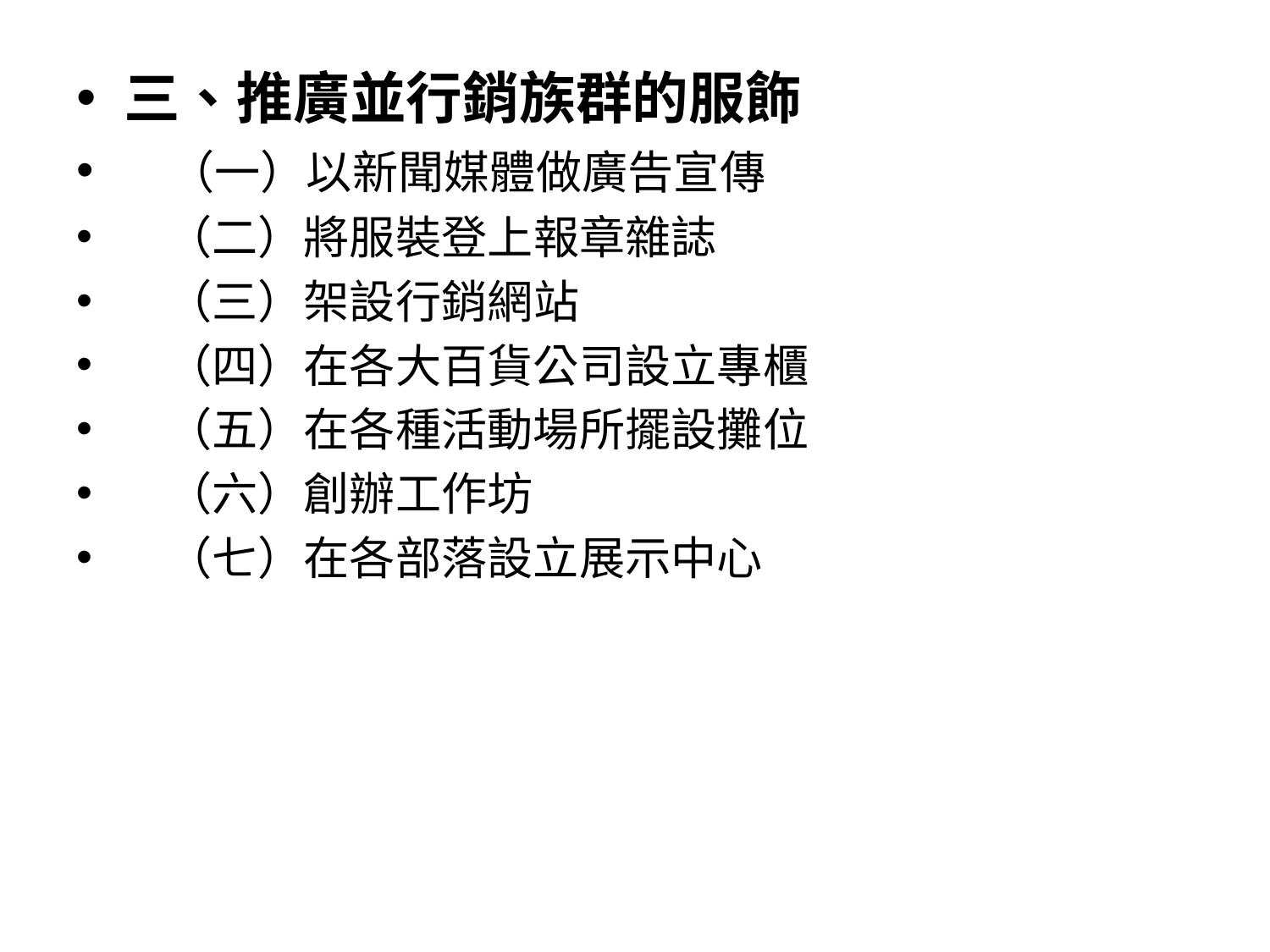

三、推廣並行銷族群的服飾
   （一）以新聞媒體做廣告宣傳
   （二）將服裝登上報章雜誌
   （三）架設行銷網站
   （四）在各大百貨公司設立專櫃
   （五）在各種活動場所擺設攤位
   （六）創辦工作坊
   （七）在各部落設立展示中心